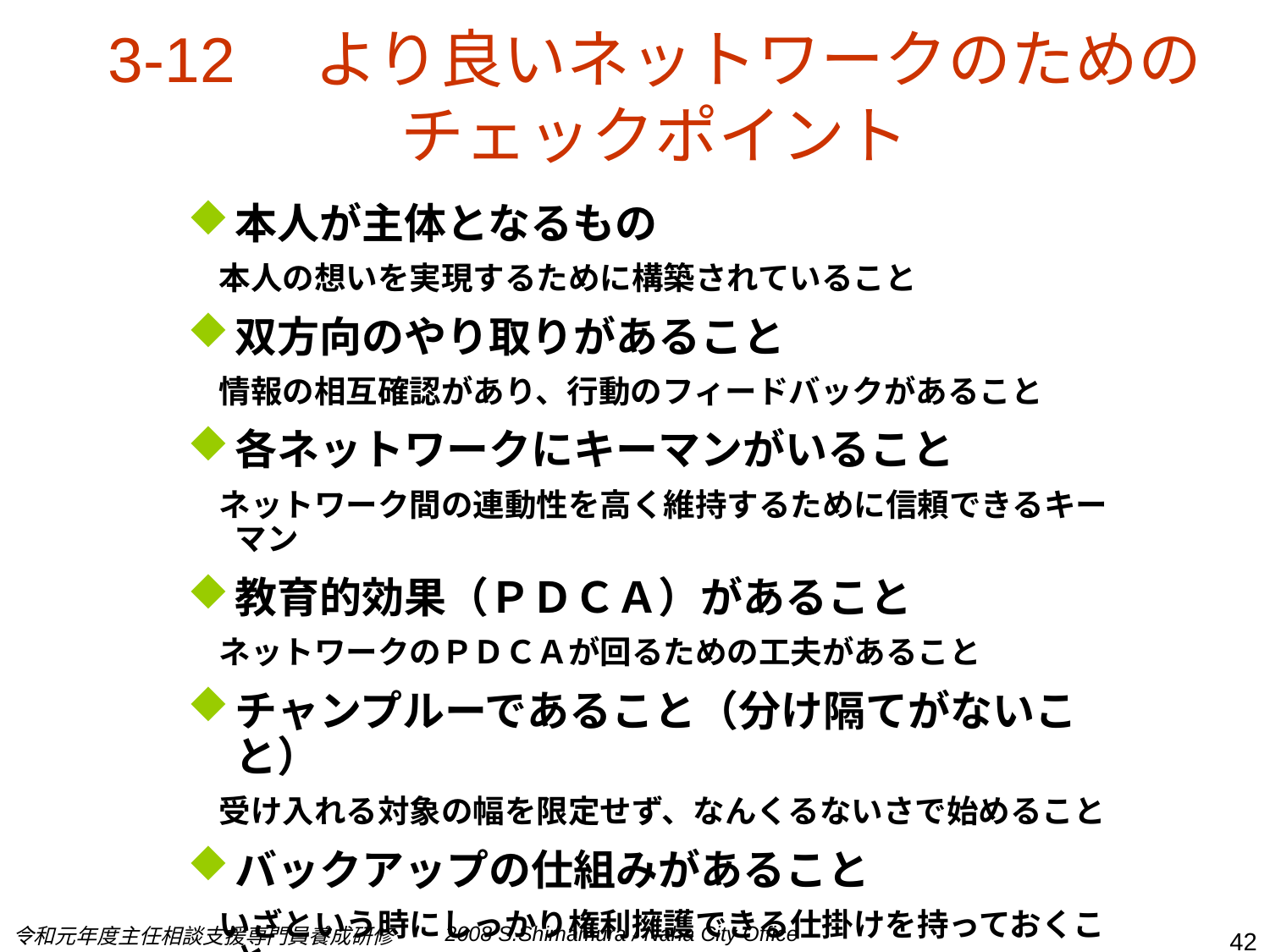

# 3-12　より良いネットワークのための チェックポイント
本人が主体となるもの
　本人の想いを実現するために構築されていること
双方向のやり取りがあること
　情報の相互確認があり、行動のフィードバックがあること
各ネットワークにキーマンがいること
　ネットワーク間の連動性を高く維持するために信頼できるキーマン
教育的効果（ＰＤＣＡ）があること
　ネットワークのＰＤＣＡが回るための工夫があること
チャンプルーであること（分け隔てがないこと）
　受け入れる対象の幅を限定せず、なんくるないさで始めること
バックアップの仕組みがあること
　いざという時にしっかり権利擁護できる仕掛けを持っておくこと
2008 S.Shimamura / Naha City Office
令和元年度主任相談支援専門員養成研修
42